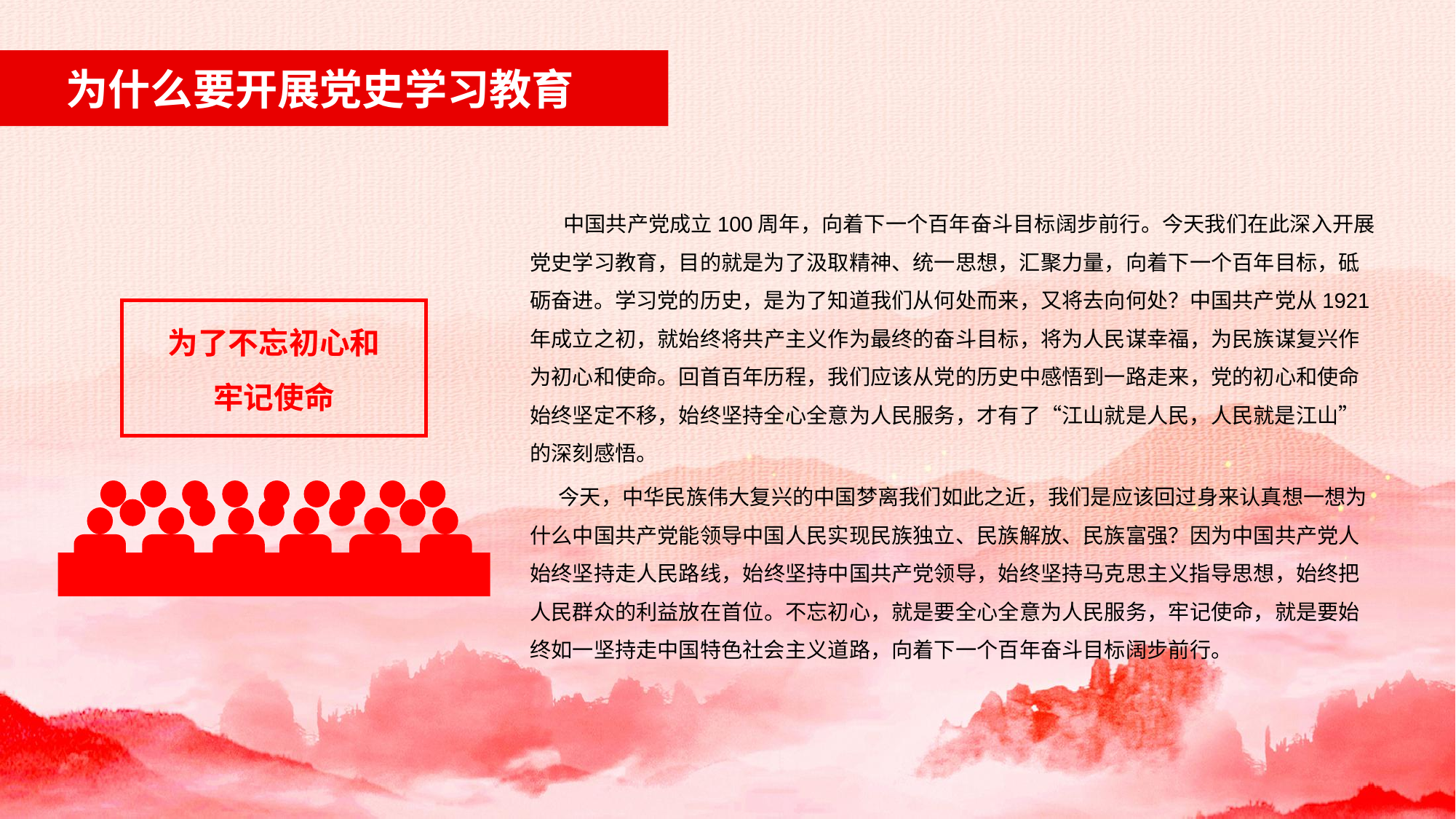

为什么要开展党史学习教育
      中国共产党成立100周年，向着下一个百年奋斗目标阔步前行。今天我们在此深入开展党史学习教育，目的就是为了汲取精神、统一思想，汇聚力量，向着下一个百年目标，砥砺奋进。学习党的历史，是为了知道我们从何处而来，又将去向何处？中国共产党从1921年成立之初，就始终将共产主义作为最终的奋斗目标，将为人民谋幸福，为民族谋复兴作为初心和使命。回首百年历程，我们应该从党的历史中感悟到一路走来，党的初心和使命始终坚定不移，始终坚持全心全意为人民服务，才有了“江山就是人民，人民就是江山”的深刻感悟。
     今天，中华民族伟大复兴的中国梦离我们如此之近，我们是应该回过身来认真想一想为什么中国共产党能领导中国人民实现民族独立、民族解放、民族富强？因为中国共产党人始终坚持走人民路线，始终坚持中国共产党领导，始终坚持马克思主义指导思想，始终把人民群众的利益放在首位。不忘初心，就是要全心全意为人民服务，牢记使命，就是要始终如一坚持走中国特色社会主义道路，向着下一个百年奋斗目标阔步前行。

为了不忘初心和牢记使命